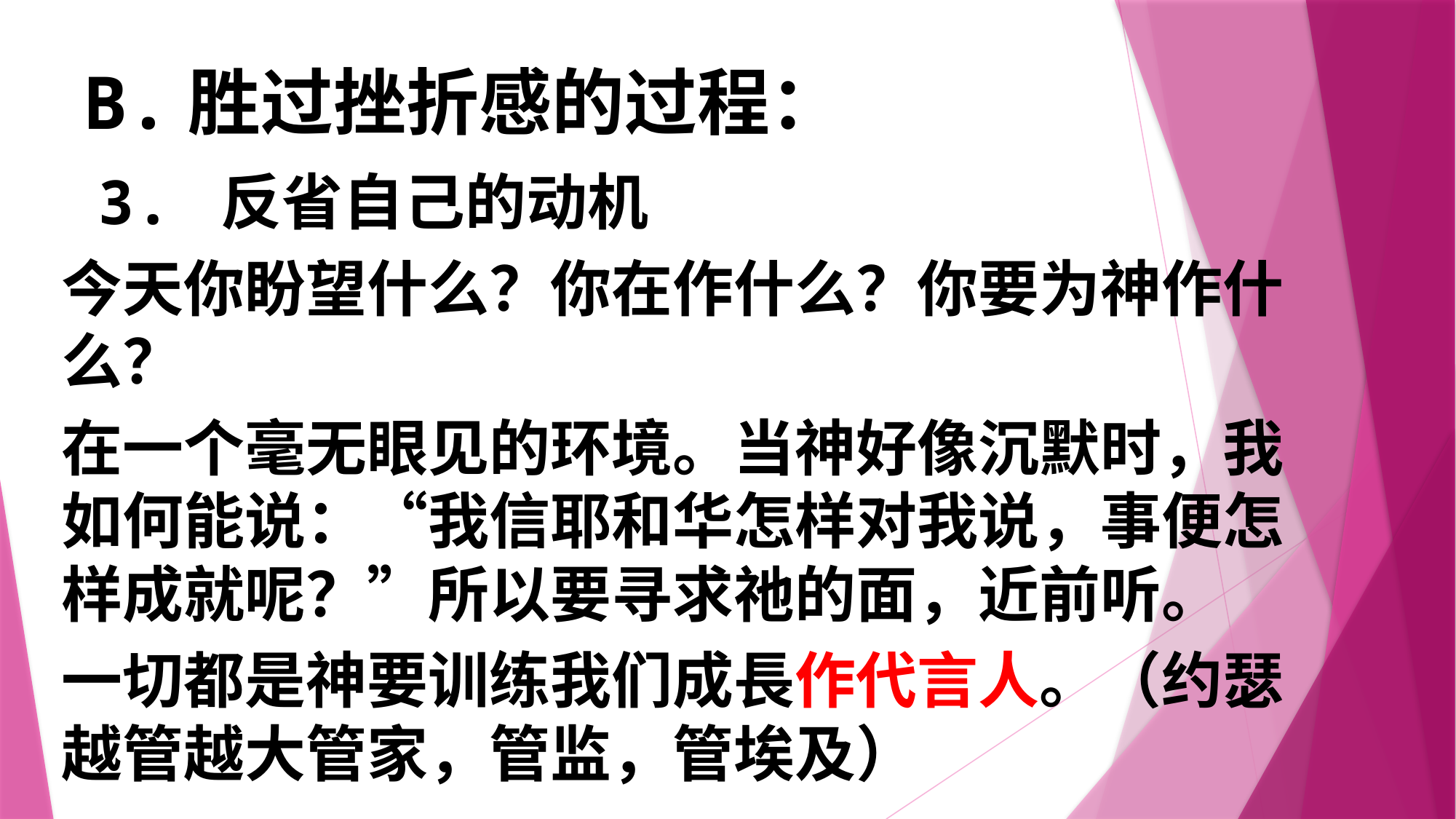

# B.胜过挫折感的过程：
 3. 反省自己的动机
今天你盼望什么？你在作什么？你要为神作什么？
在一个毫无眼见的环境。当神好像沉默时，我如何能说：“我信耶和华怎样对我说，事便怎样成就呢？”所以要寻求祂的面，近前听。
一切都是神要训练我们成長作代言人。（约瑟越管越大管家，管监，管埃及）